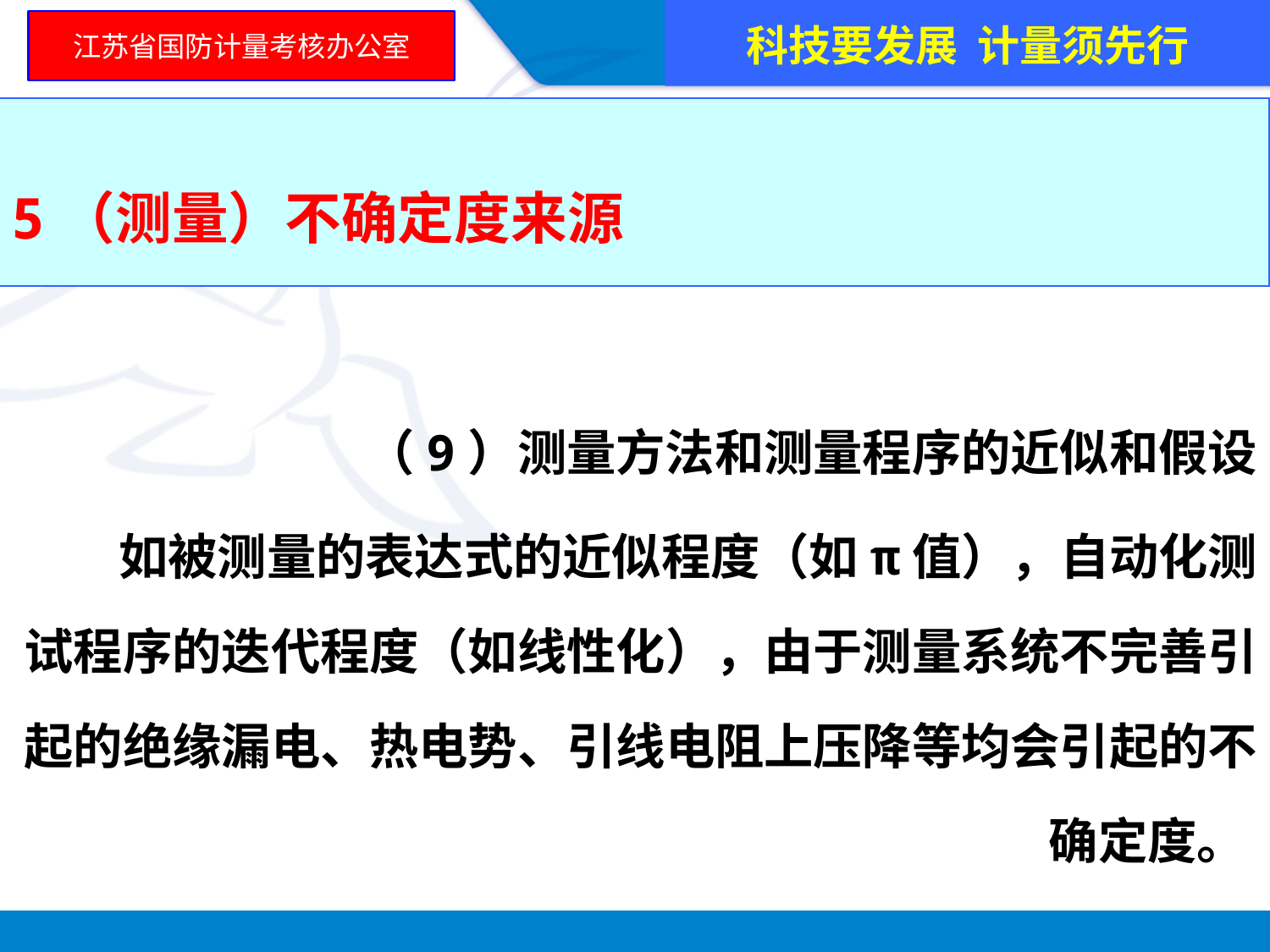

科技要发展  计量须先行
江苏省国防计量考核办公室
5（测量）不确定度来源

 （9）测量方法和测量程序的近似和假设
  如被测量的表达式的近似程度（如π值），自动化测试程序的迭代程度（如线性化），由于测量系统不完善引起的绝缘漏电、热电势、引线电阻上压降等均会引起的不确定度。